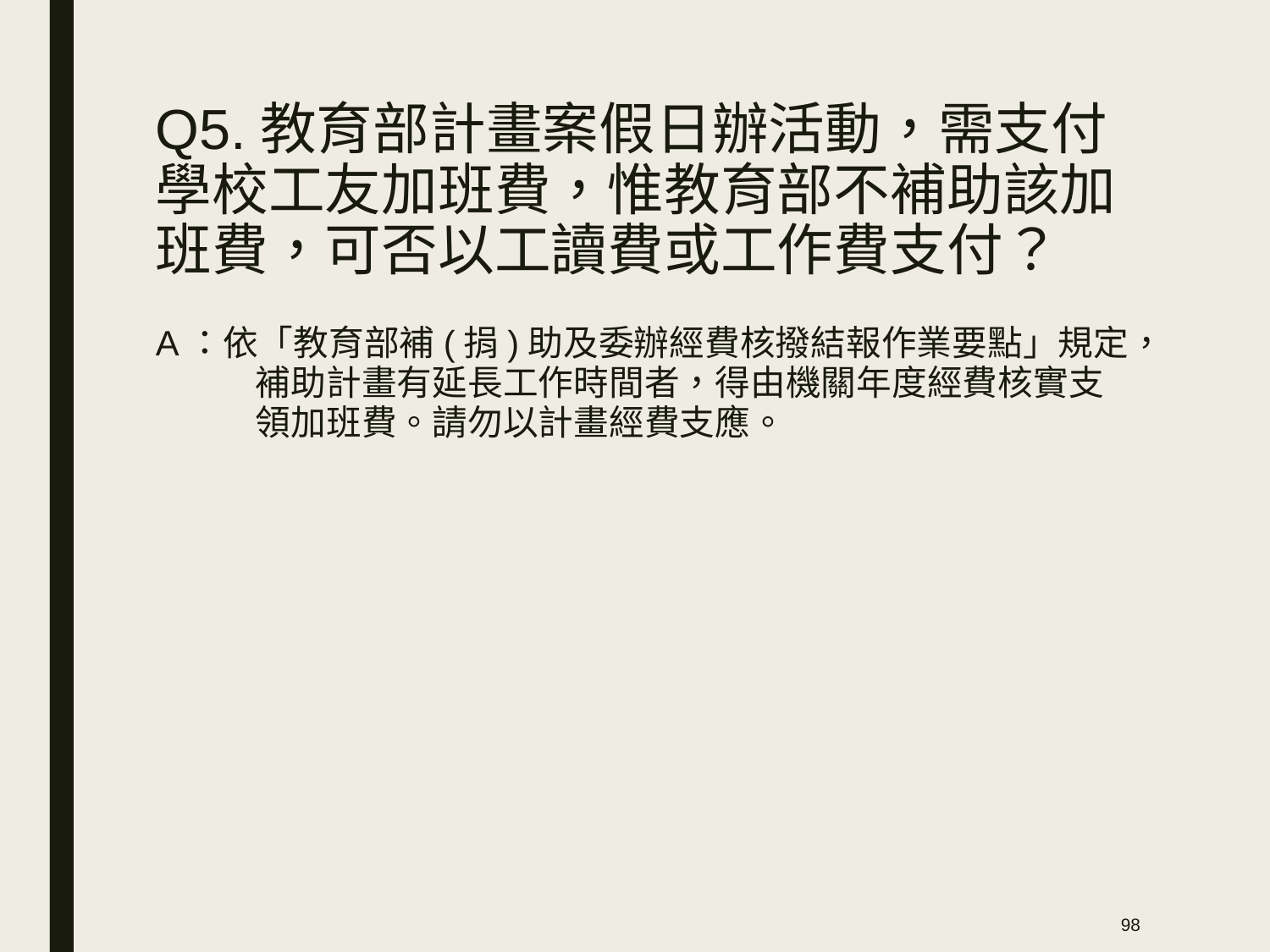

# Q5.教育部計畫案假日辦活動，需支付學校工友加班費，惟教育部不補助該加班費，可否以工讀費或工作費支付？
A：依「教育部補(捐)助及委辦經費核撥結報作業要點」規定，補助計畫有延長工作時間者，得由機關年度經費核實支領加班費。請勿以計畫經費支應。

98